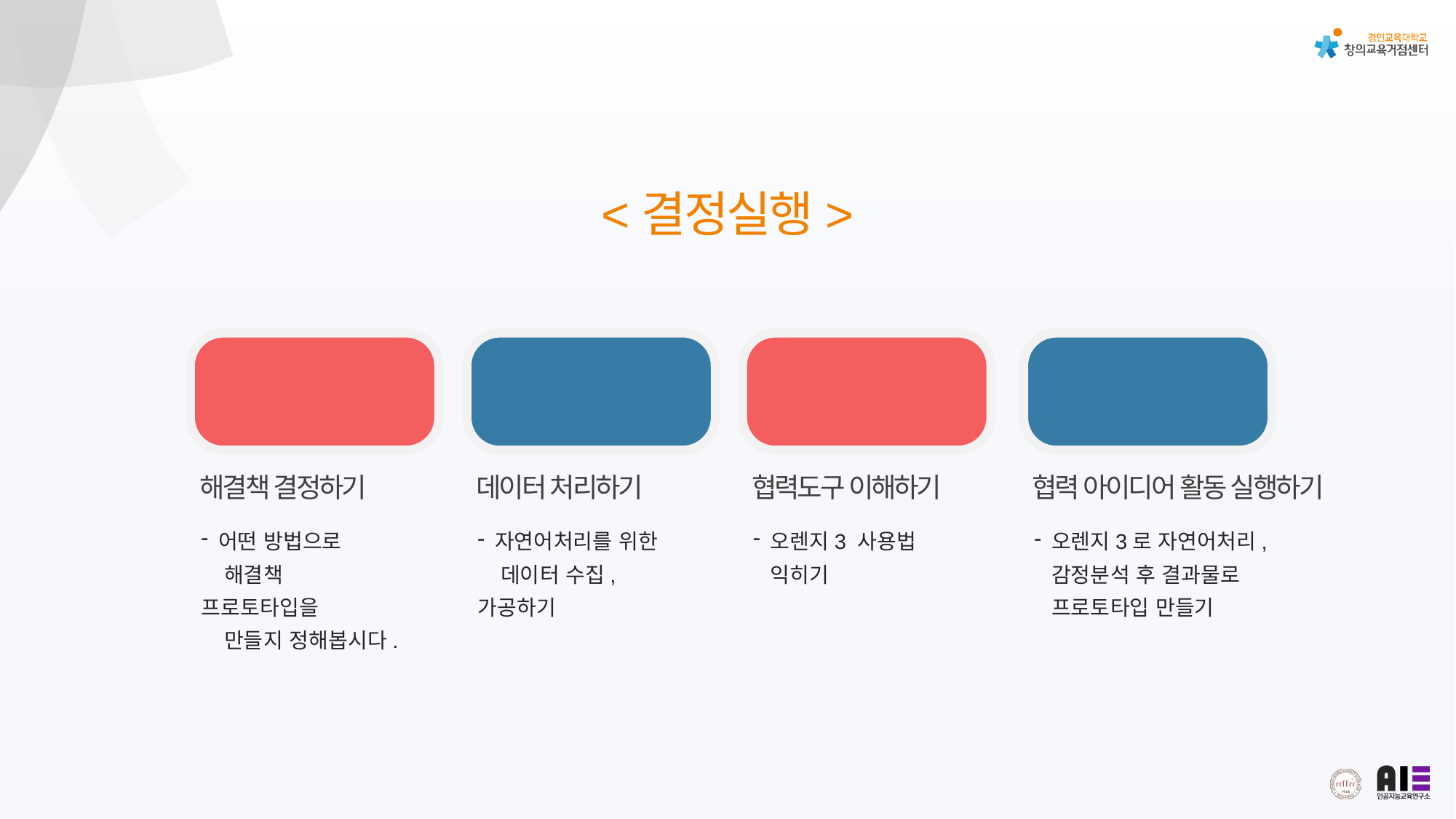

<결정실행>
01
해결책 결정하기
어떤 방법으로
   해결책 프로토타입을
   만들지 정해봅시다.
02
데이터 처리하기
자연어처리를 위한
   데이터 수집, 가공하기
03
협력도구 이해하기
오렌지3 사용법 익히기
04
협력 아이디어 활동 실행하기
오렌지3로 자연어처리, 감정분석 후 결과물로 프로토타입 만들기